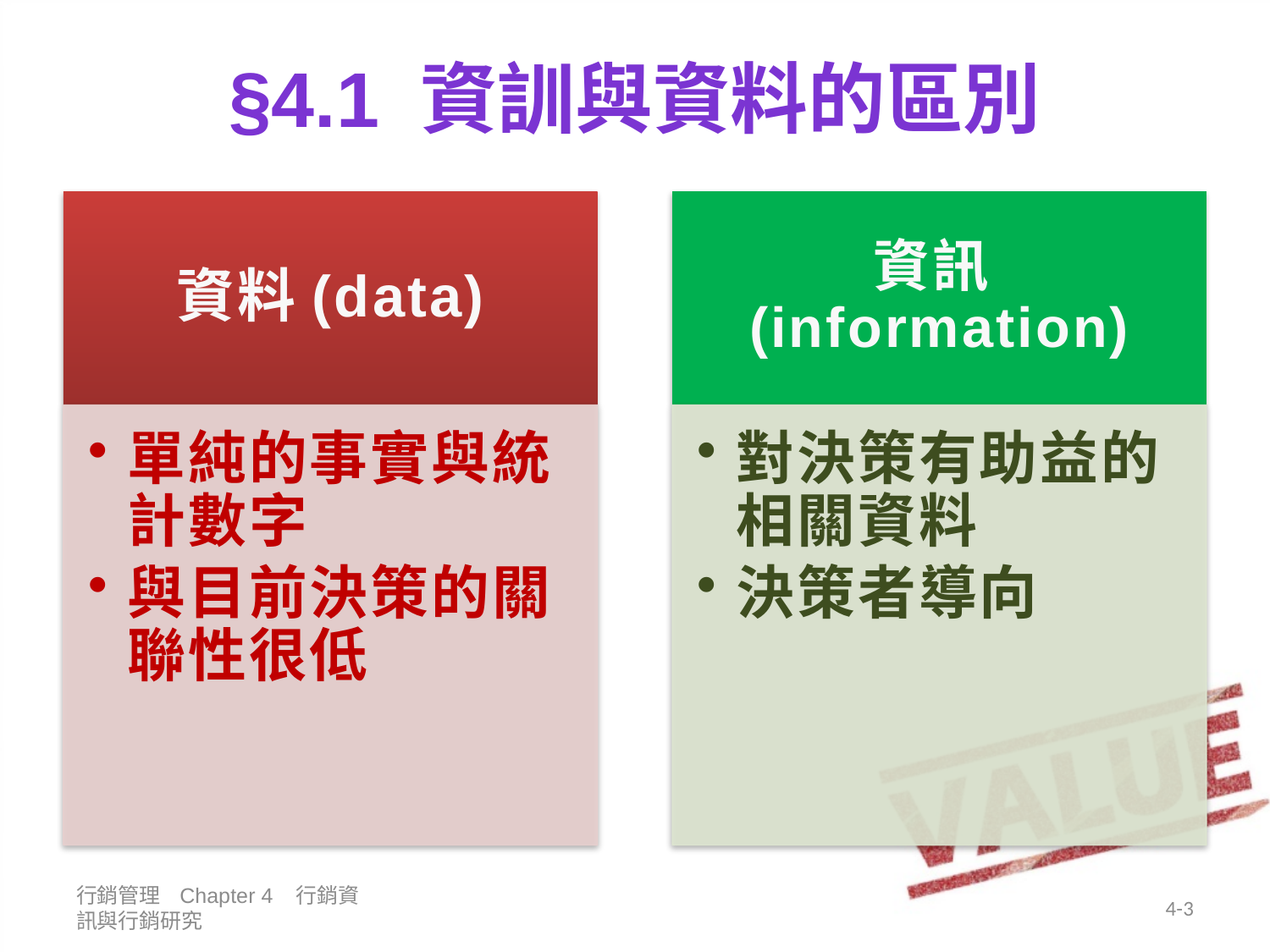

# §4.1 資訓與資料的區別
資料(data)
單純的事實與統計數字
與目前決策的關聯性很低
資訊(information)
對決策有助益的相關資料
決策者導向
行銷管理   Chapter 4   行銷資訊與行銷研究
4-3